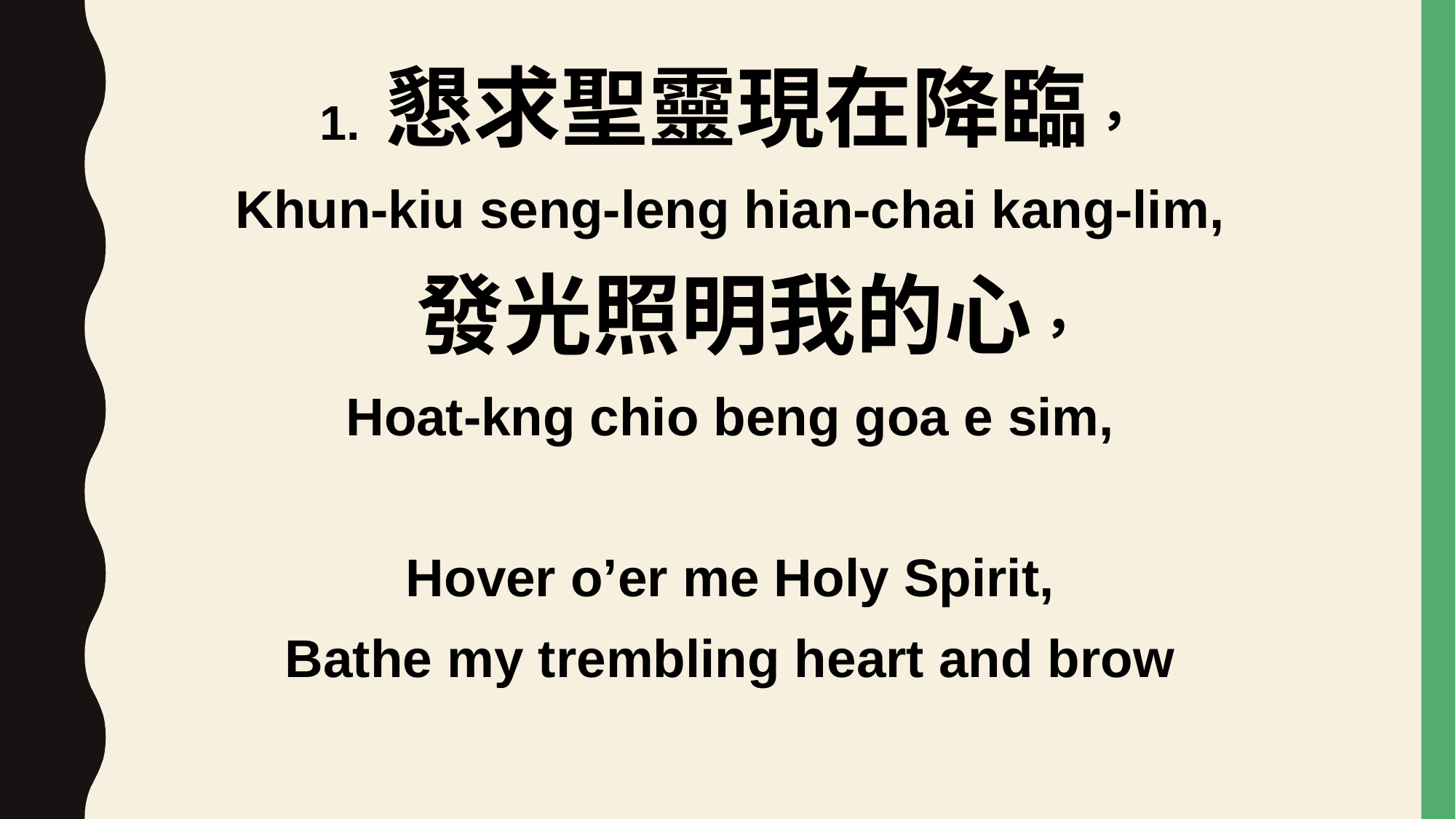

1. 懇求聖靈現在降臨，
Khun-kiu seng-leng hian-chai kang-lim,
 發光照明我的心，
Hoat-kng chio beng goa e sim,

Hover o’er me Holy Spirit,
Bathe my trembling heart and brow